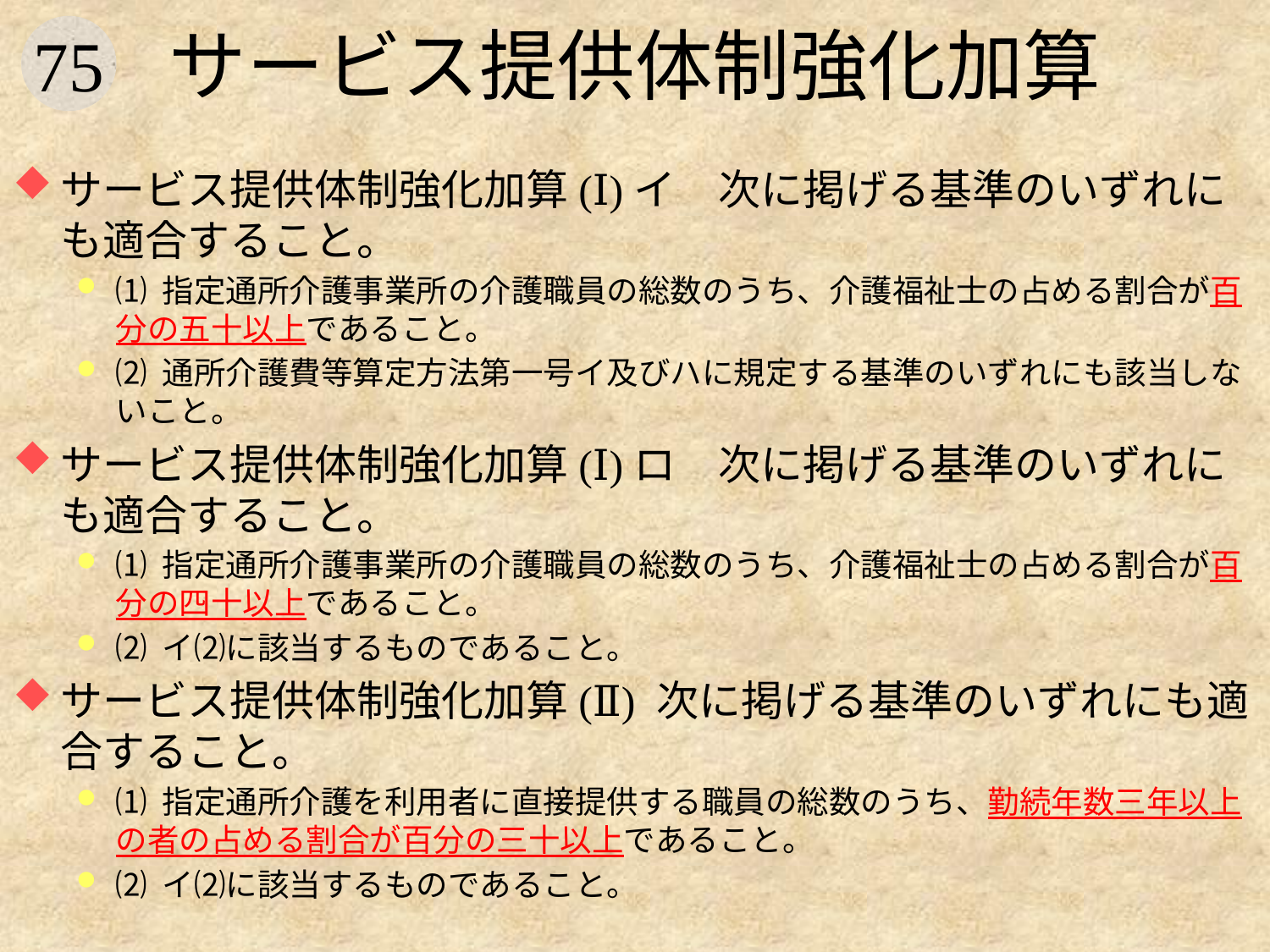

# サービス提供体制強化加算
サービス提供体制強化加算(Ⅰ)イ　次に掲げる基準のいずれにも適合すること。
⑴ 指定通所介護事業所の介護職員の総数のうち、介護福祉士の占める割合が百分の五十以上であること。
⑵ 通所介護費等算定方法第一号イ及びハに規定する基準のいずれにも該当しないこと。
サービス提供体制強化加算(Ⅰ)ロ　次に掲げる基準のいずれにも適合すること。
⑴ 指定通所介護事業所の介護職員の総数のうち、介護福祉士の占める割合が百分の四十以上であること。
⑵ イ⑵に該当するものであること。
サービス提供体制強化加算(Ⅱ) 次に掲げる基準のいずれにも適合すること。
⑴ 指定通所介護を利用者に直接提供する職員の総数のうち、勤続年数三年以上の者の占める割合が百分の三十以上であること。
⑵ イ⑵に該当するものであること。